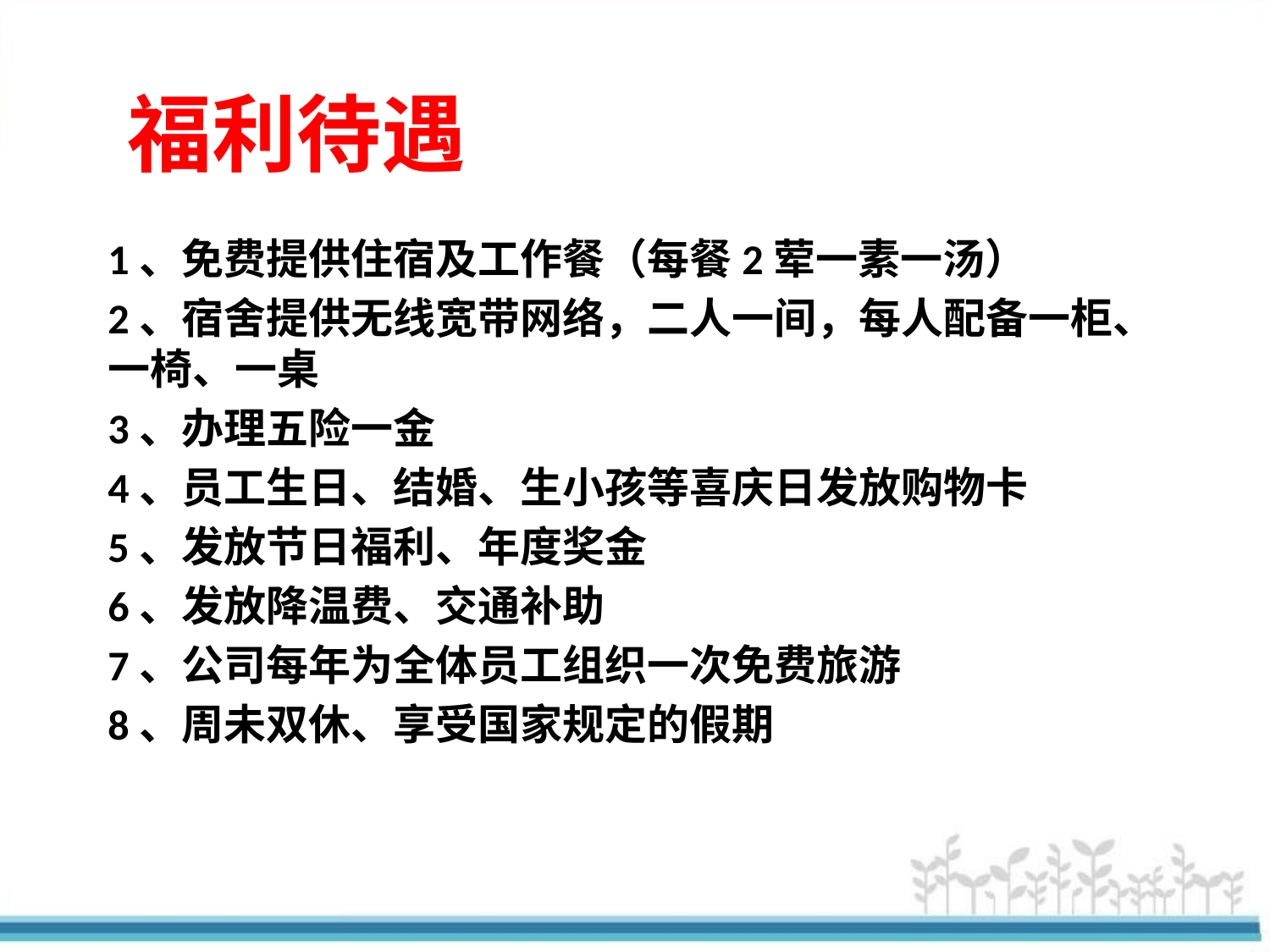

# 福利待遇
1、免费提供住宿及工作餐（每餐2荤一素一汤）
2、宿舍提供无线宽带网络，二人一间，每人配备一柜、一椅、一桌
3、办理五险一金
4、员工生日、结婚、生小孩等喜庆日发放购物卡
5、发放节日福利、年度奖金
6、发放降温费、交通补助
7、公司每年为全体员工组织一次免费旅游
8、周未双休、享受国家规定的假期